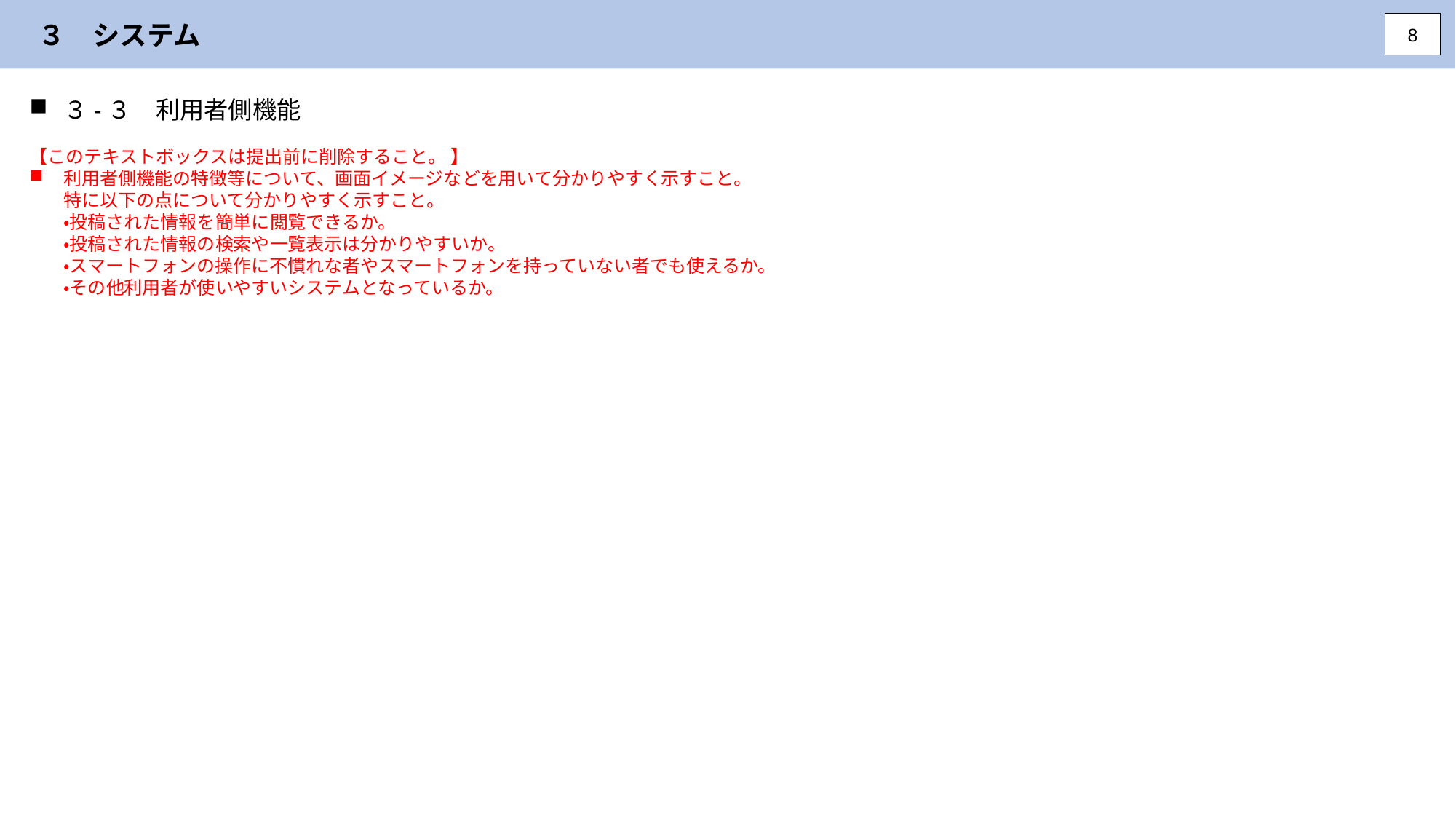

３　システム
8
３-３　利用者側機能
【このテキストボックスは提出前に削除すること。 】
利用者側機能の特徴等について、画面イメージなどを用いて分かりやすく示すこと。
特に以下の点について分かりやすく示すこと。
・投稿された情報を簡単に閲覧できるか。
・投稿された情報の検索や一覧表示は分かりやすいか。
・スマートフォンの操作に不慣れな者やスマートフォンを持っていない者でも使えるか。
・その他利用者が使いやすいシステムとなっているか。